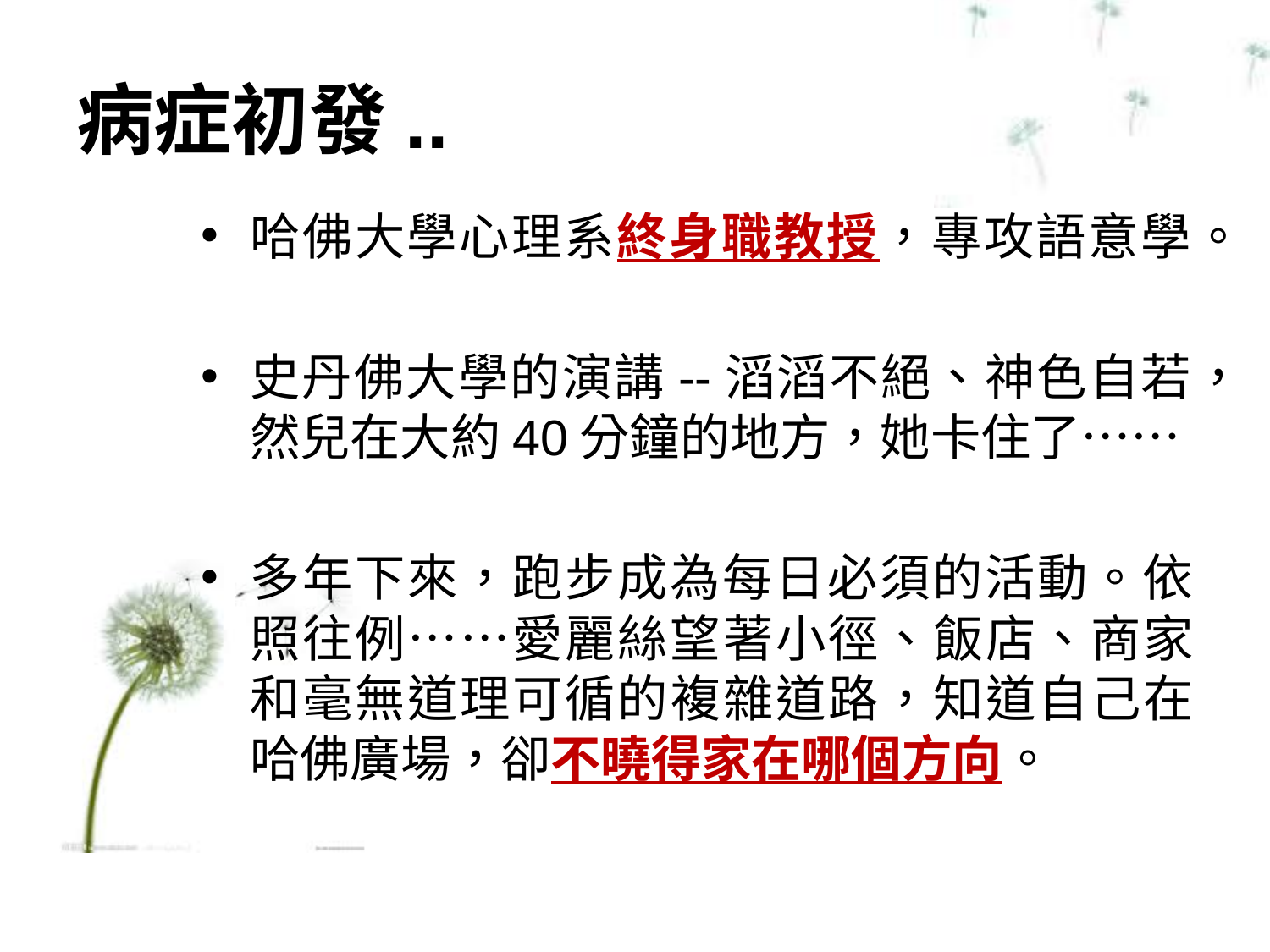

# 病症初發..
哈佛大學心理系終身職教授，專攻語意學。

史丹佛大學的演講--滔滔不絕、神色自若，然兒在大約40分鐘的地方，她卡住了……

多年下來，跑步成為每日必須的活動。依照往例……愛麗絲望著小徑、飯店、商家和毫無道理可循的複雜道路，知道自己在哈佛廣場，卻不曉得家在哪個方向。